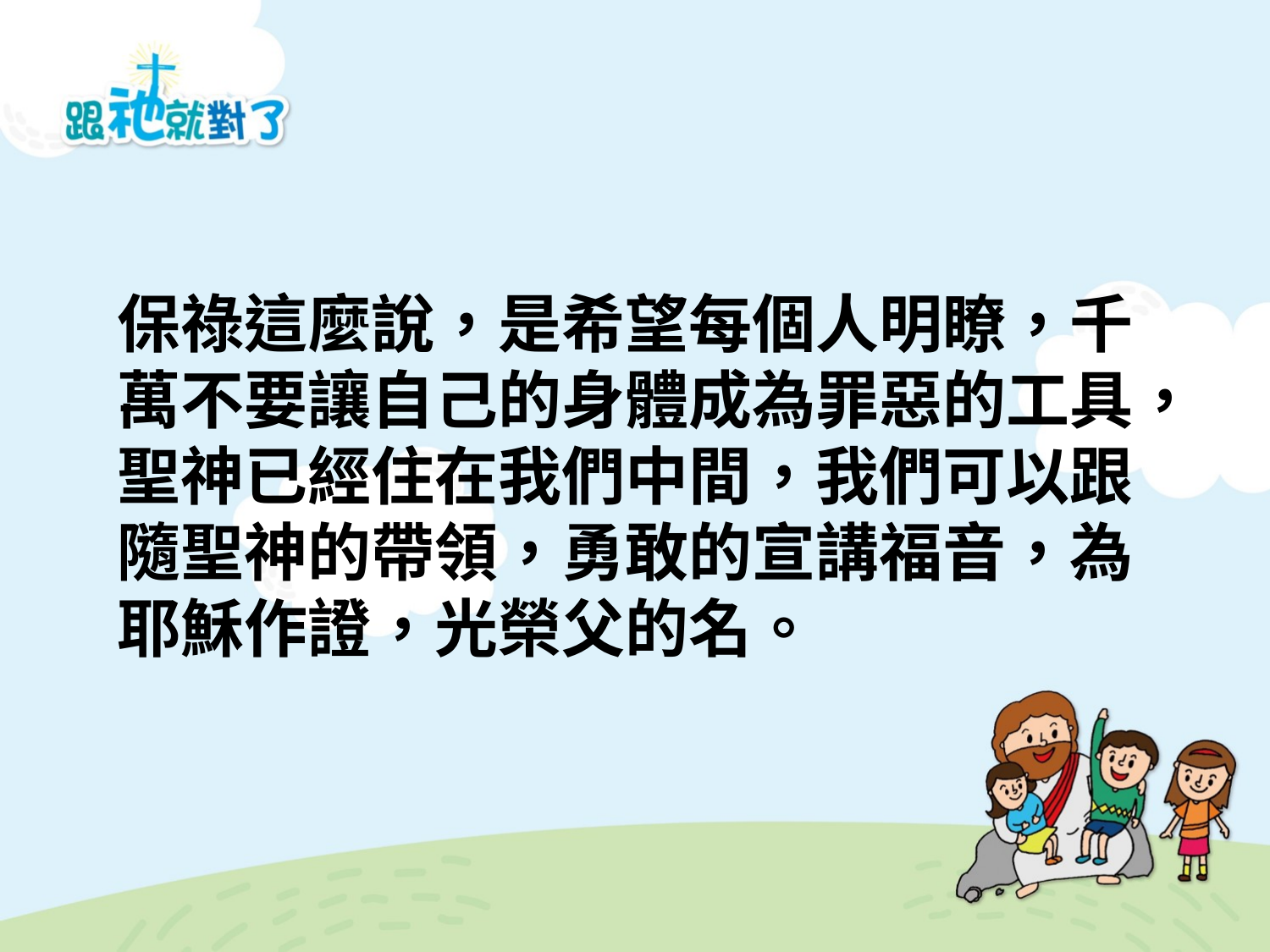

保祿這麼說，是希望每個人明瞭，千萬不要讓自己的身體成為罪惡的工具，聖神已經住在我們中間，我們可以跟隨聖神的帶領，勇敢的宣講福音，為耶穌作證，光榮父的名。